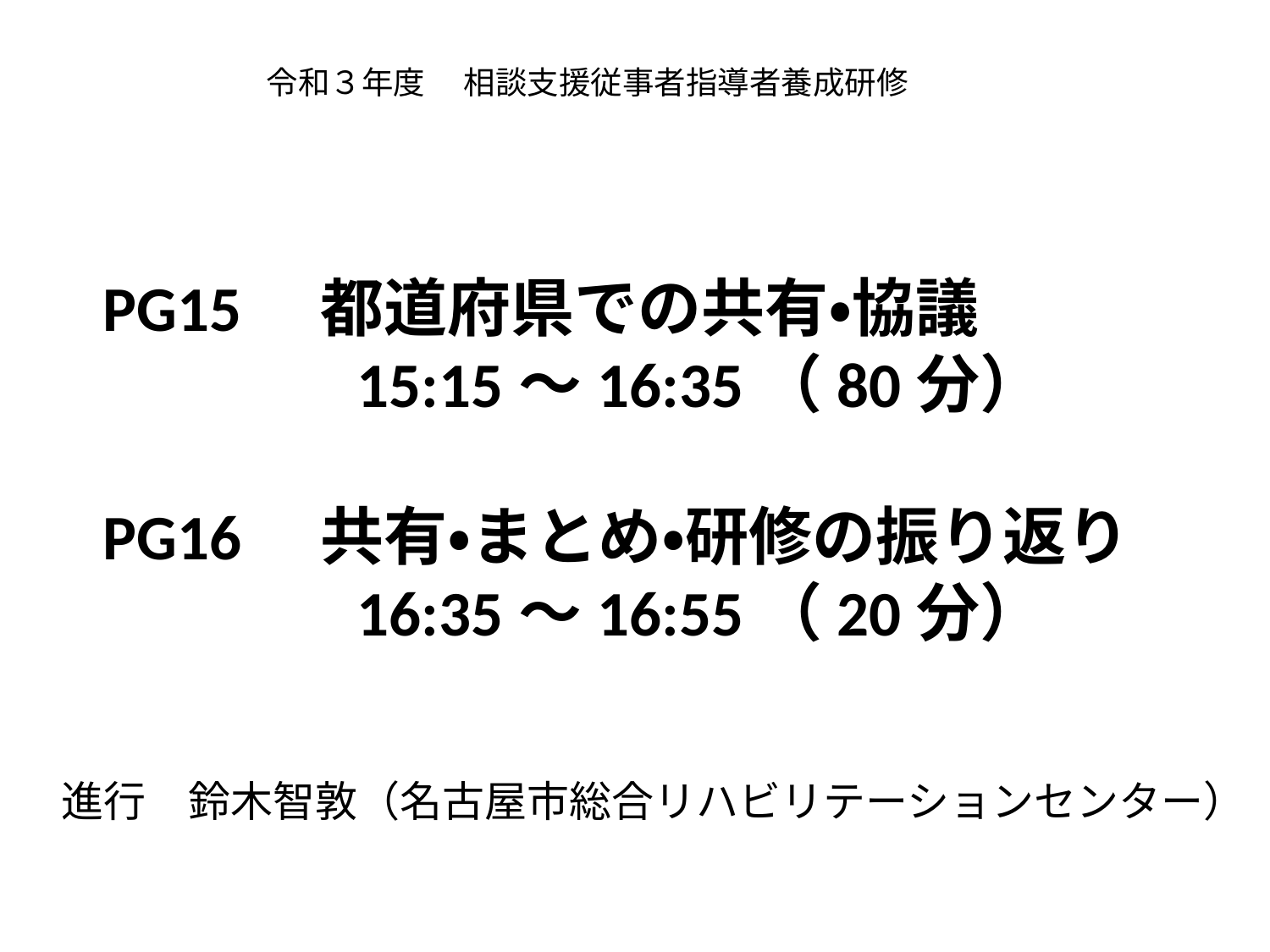

令和３年度 　相談支援従事者指導者養成研修
　PG15　都道府県での共有・協議
　　　　　15:15～16:35（80分）

　PG16　共有・まとめ・研修の振り返り
　　　　　16:35～16:55（20分）

進行　鈴木智敦（名古屋市総合リハビリテーションセンター）